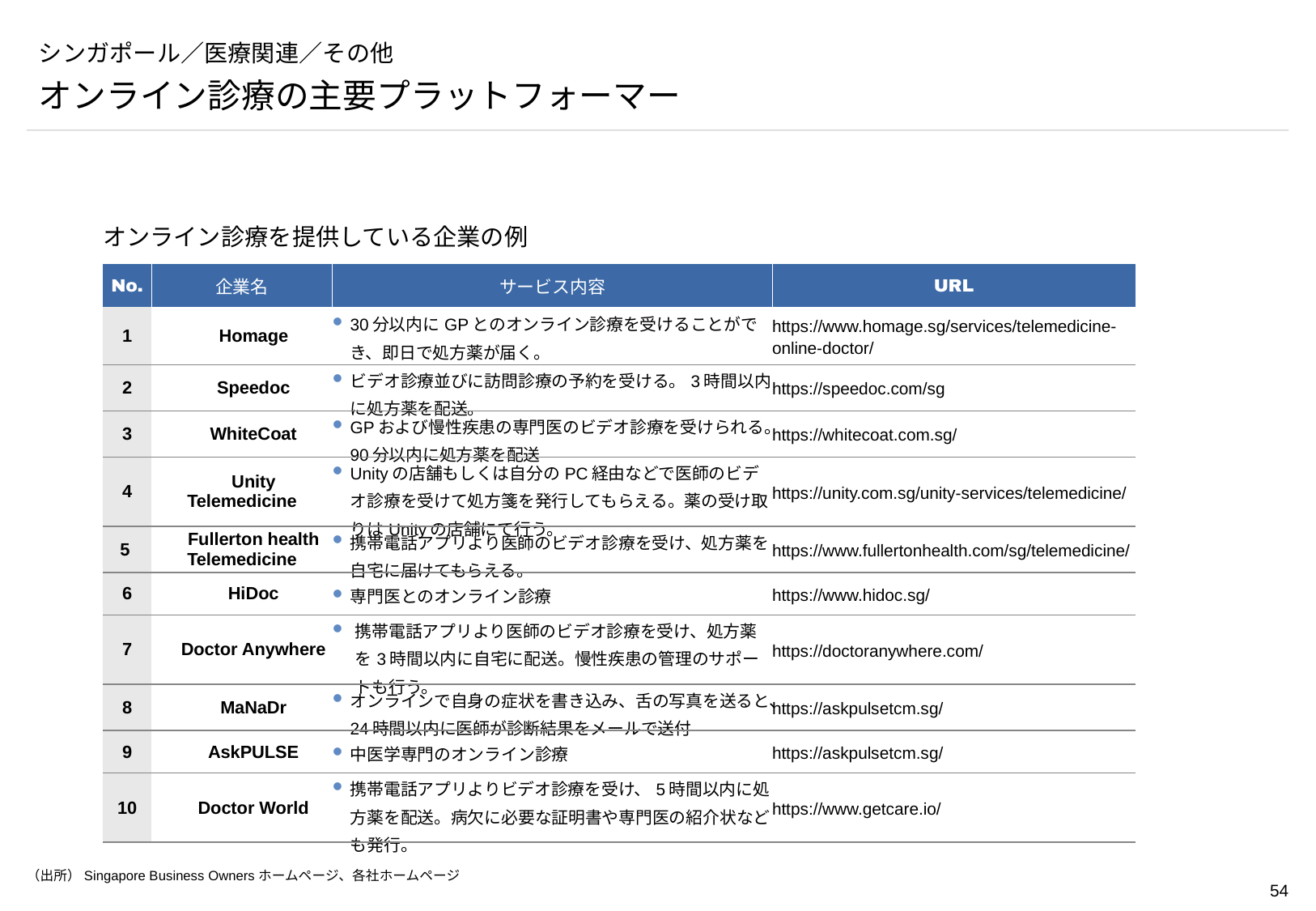

# シンガポール／医療関連／その他
オンライン診療の主要プラットフォーマー
オンライン診療を提供している企業の例
| No. | 企業名 | サービス内容 | URL |
| --- | --- | --- | --- |
| 1 | Homage | 30分以内にGPとのオンライン診療を受けることができ、即日で処方薬が届く。 | https://www.homage.sg/services/telemedicine-online-doctor/ |
| 2 | Speedoc | ビデオ診療並びに訪問診療の予約を受ける。3時間以内に処方薬を配送。 | https://speedoc.com/sg |
| 3 | WhiteCoat | GPおよび慢性疾患の専門医のビデオ診療を受けられる。90分以内に処方薬を配送 | https://whitecoat.com.sg/ |
| 4 | Unity Telemedicine | Unityの店舗もしくは自分のPC経由などで医師のビデオ診療を受けて処方箋を発行してもらえる。薬の受け取りはUnityの店舗にて行う。 | https://unity.com.sg/unity-services/telemedicine/ |
| 5 | Fullerton health Telemedicine | 携帯電話アプリより医師のビデオ診療を受け、処方薬を自宅に届けてもらえる。 | https://www.fullertonhealth.com/sg/telemedicine/ |
| 6 | HiDoc | 専門医とのオンライン診療 | https://www.hidoc.sg/ |
| 7 | Doctor Anywhere | 携帯電話アプリより医師のビデオ診療を受け、処方薬を3時間以内に自宅に配送。慢性疾患の管理のサポートも行う。 | https://doctoranywhere.com/ |
| 8 | MaNaDr | オンラインで自身の症状を書き込み、舌の写真を送ると、24時間以内に医師が診断結果をメールで送付 | https://askpulsetcm.sg/ |
| 9 | AskPULSE | 中医学専門のオンライン診療 | https://askpulsetcm.sg/ |
| 10 | Doctor World | 携帯電話アプリよりビデオ診療を受け、5時間以内に処方薬を配送。病欠に必要な証明書や専門医の紹介状なども発行。 | https://www.getcare.io/ |
（出所）Singapore Business Ownersホームページ、各社ホームページ
https://sbo.sg/lifestyle/health-wellness/best-telemedicine-in-singapore/